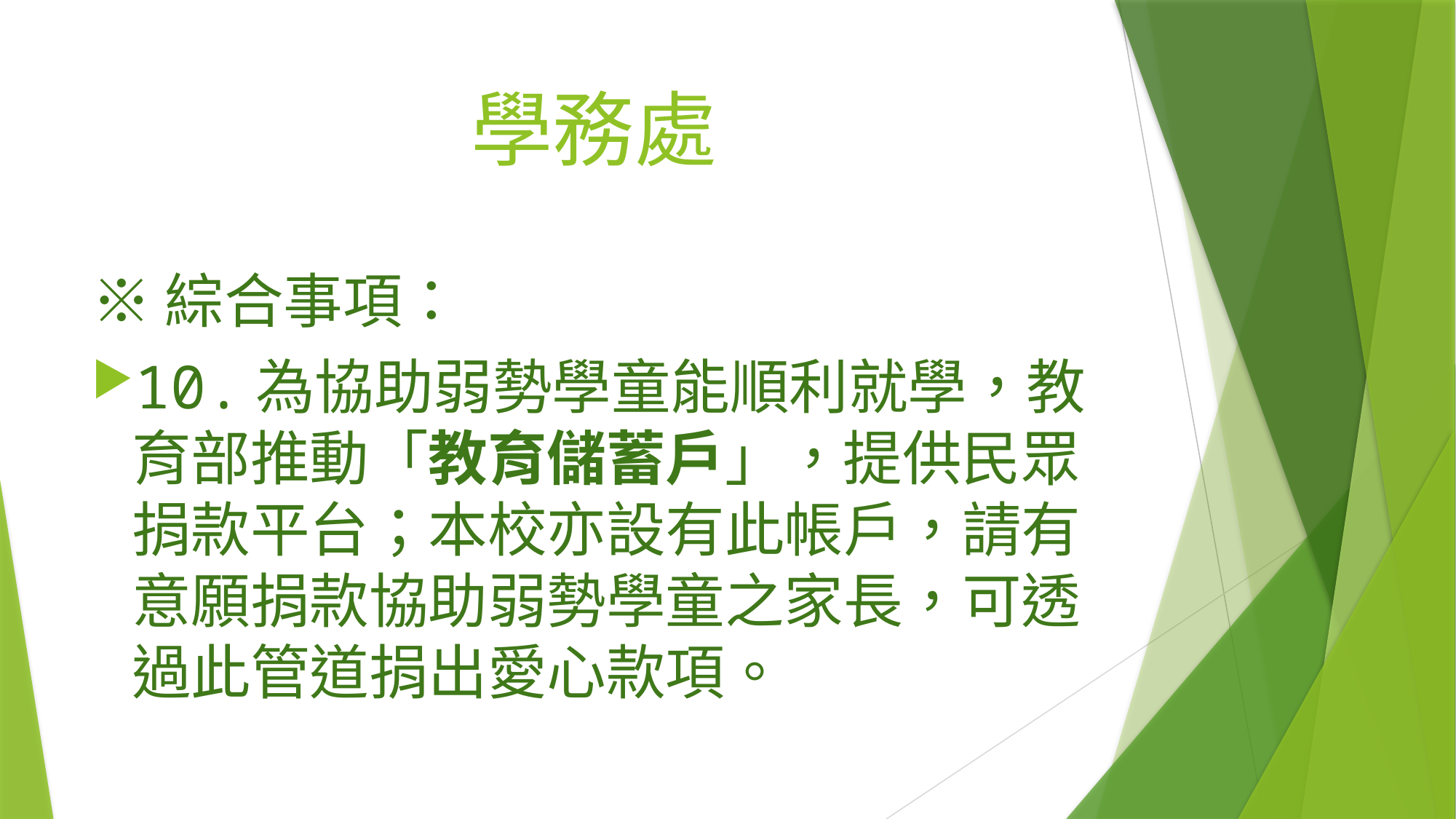

# 學務處
※綜合事項：
10.為協助弱勢學童能順利就學，教育部推動「教育儲蓄戶」，提供民眾捐款平台；本校亦設有此帳戶，請有意願捐款協助弱勢學童之家長，可透過此管道捐出愛心款項。